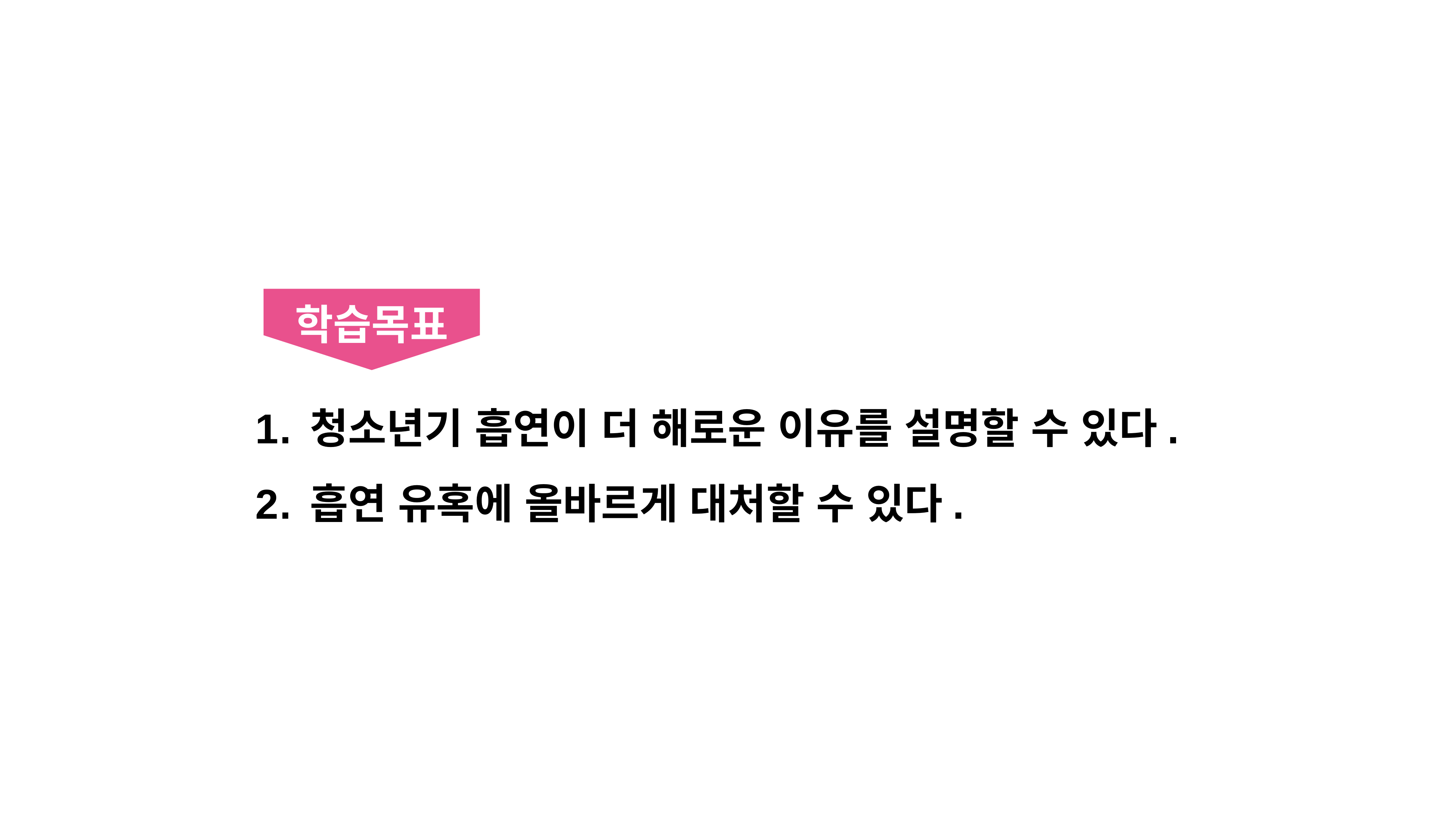

학습목표
청소년기 흡연이 더 해로운 이유를 설명할 수 있다.
흡연 유혹에 올바르게 대처할 수 있다.